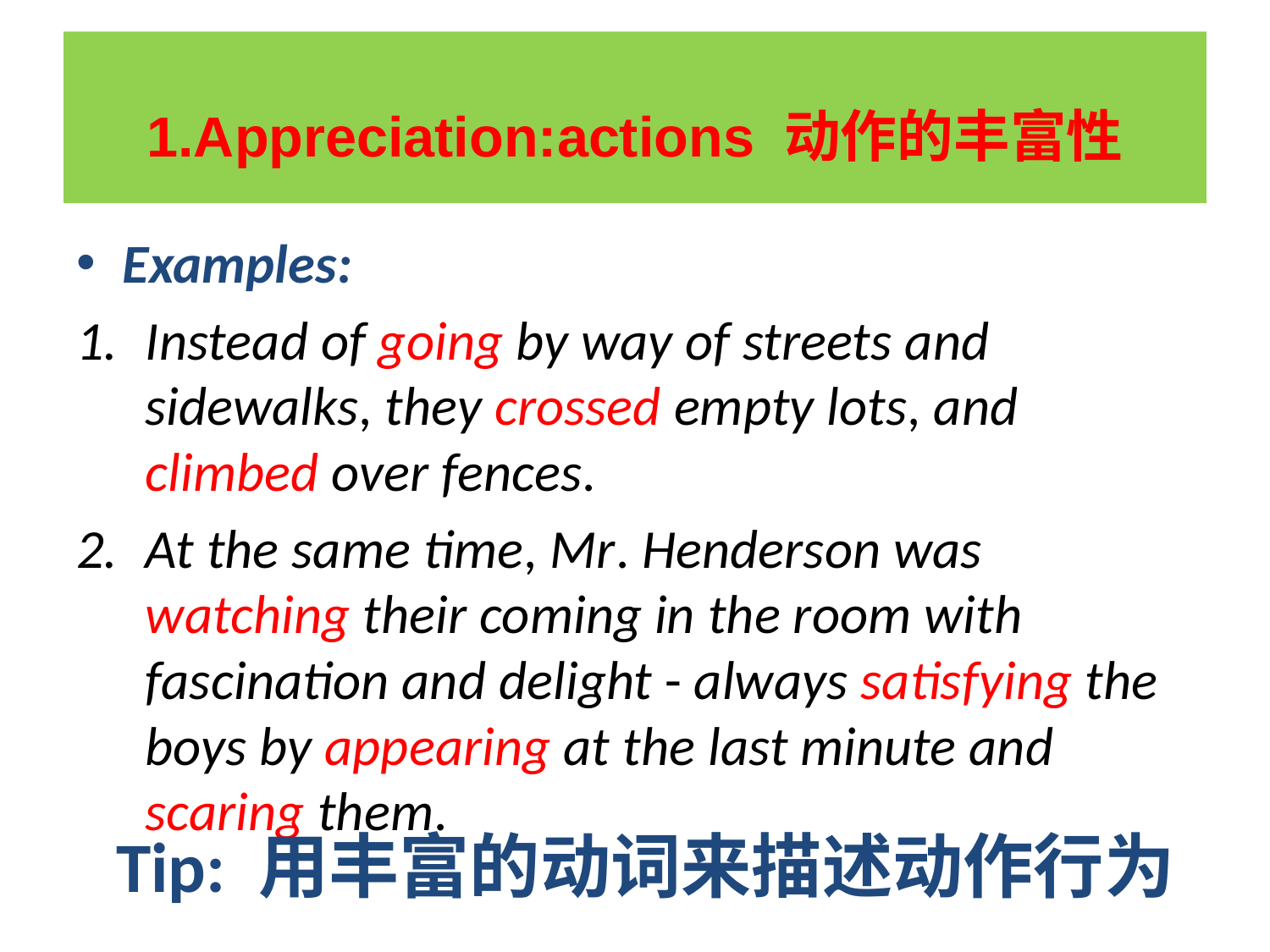

# 1.Appreciation:actions 动作的丰富性
Examples:
Instead of going by way of streets and sidewalks, they crossed empty lots, and climbed over fences.
At the same time, Mr. Henderson was watching their coming in the room with fascination and delight - always satisfying the boys by appearing at the last minute and scaring them.
Tip: 用丰富的动词来描述动作行为